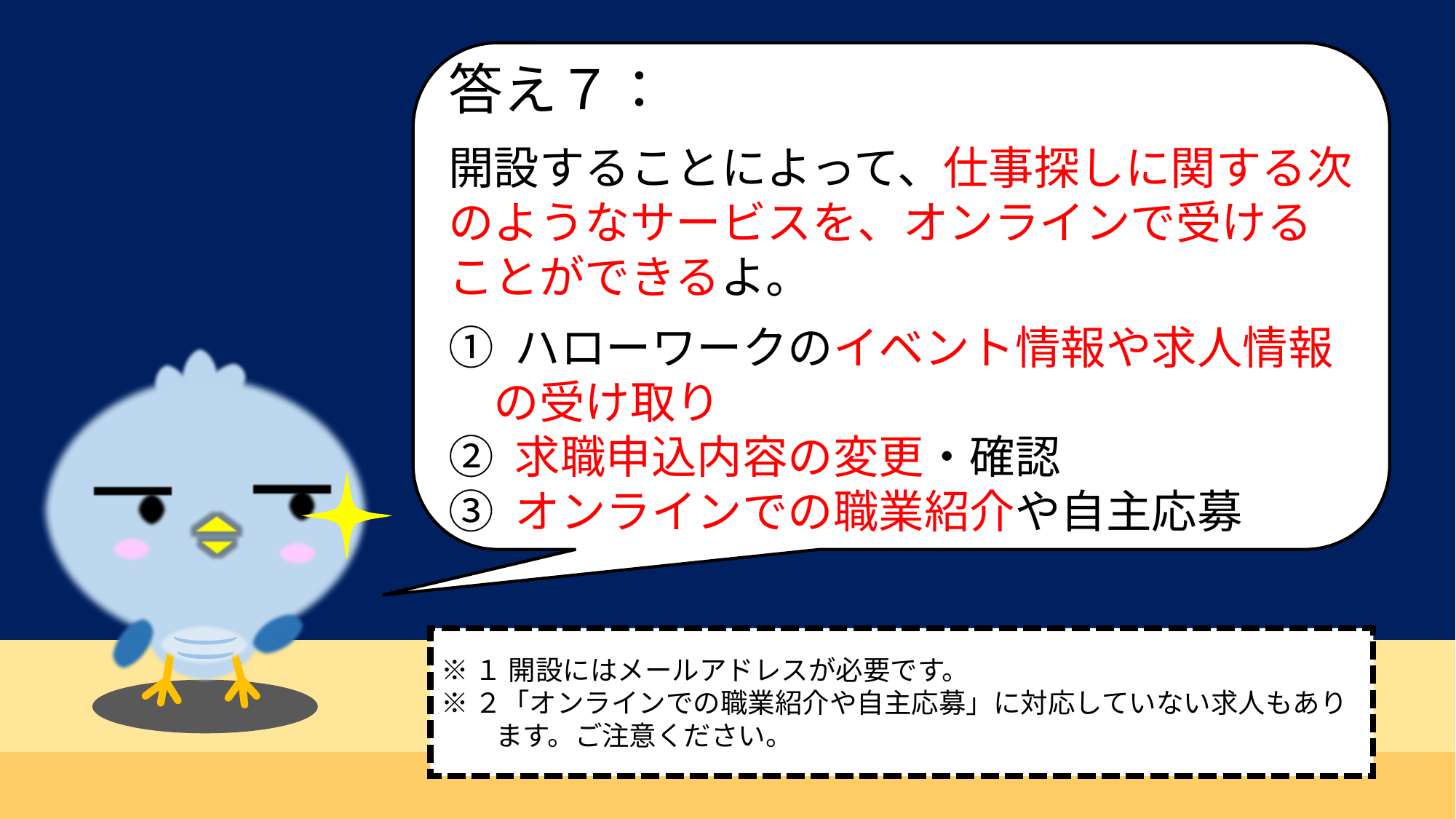

答え７：

開設することによって、仕事探しに関する次のようなサービスを、オンラインで受けることができるよ。

① ハローワークのイベント情報や求人情報
　の受け取り
② 求職申込内容の変更・確認
③ オンラインでの職業紹介や自主応募

※１ 開設にはメールアドレスが必要です。
※２「オンラインでの職業紹介や自主応募」に対応していない求人もあり
　　ます。ご注意ください。